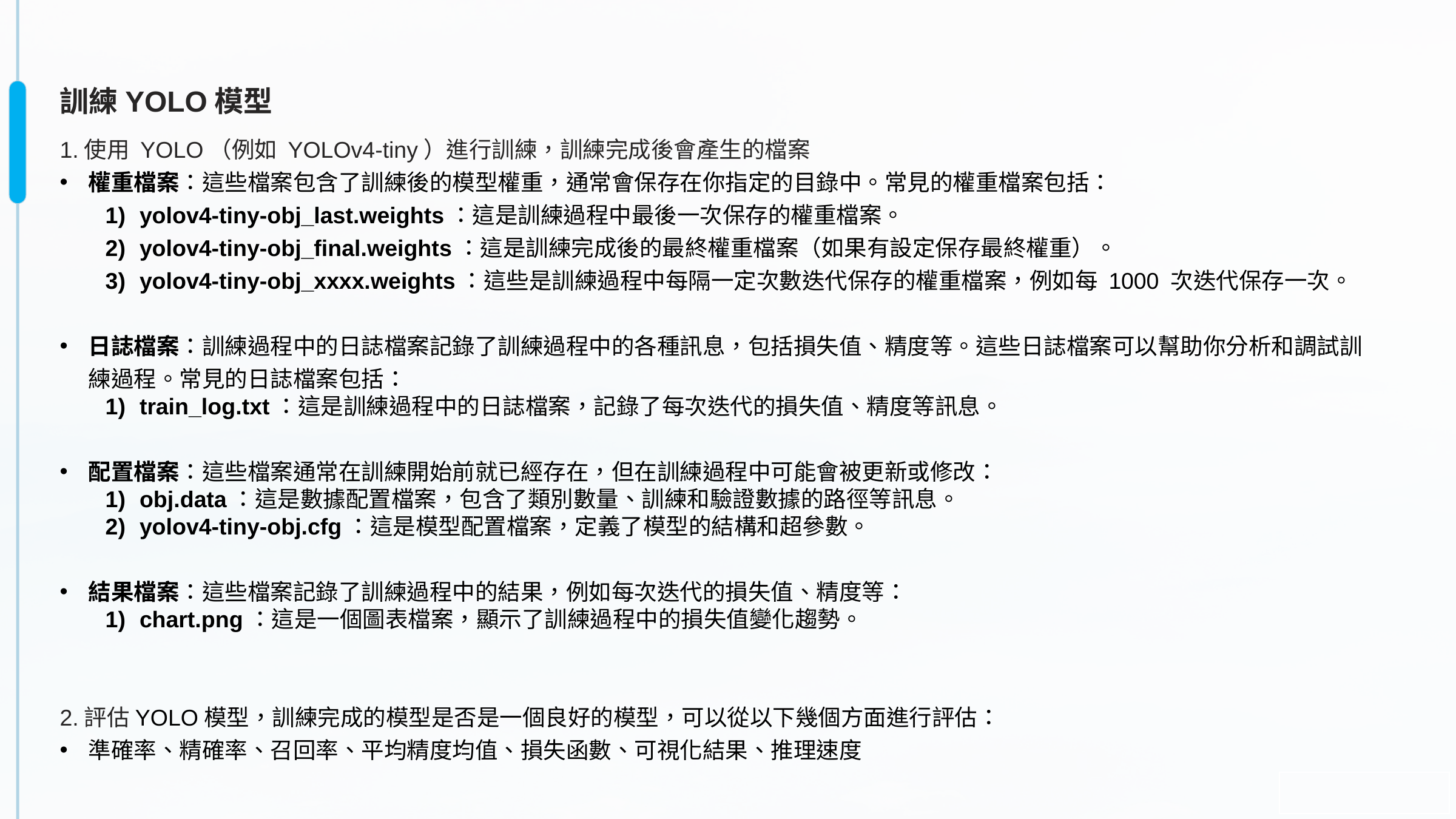

訓練YOLO模型
1.使用 YOLO（例如 YOLOv4-tiny）進行訓練，訓練完成後會產生的檔案
權重檔案：這些檔案包含了訓練後的模型權重，通常會保存在你指定的目錄中。常見的權重檔案包括：
yolov4-tiny-obj_last.weights：這是訓練過程中最後一次保存的權重檔案。
yolov4-tiny-obj_final.weights：這是訓練完成後的最終權重檔案（如果有設定保存最終權重）。
yolov4-tiny-obj_xxxx.weights：這些是訓練過程中每隔一定次數迭代保存的權重檔案，例如每 1000 次迭代保存一次。

日誌檔案：訓練過程中的日誌檔案記錄了訓練過程中的各種訊息，包括損失值、精度等。這些日誌檔案可以幫助你分析和調試訓練過程。常見的日誌檔案包括：
train_log.txt：這是訓練過程中的日誌檔案，記錄了每次迭代的損失值、精度等訊息。

配置檔案：這些檔案通常在訓練開始前就已經存在，但在訓練過程中可能會被更新或修改：
obj.data：這是數據配置檔案，包含了類別數量、訓練和驗證數據的路徑等訊息。
yolov4-tiny-obj.cfg：這是模型配置檔案，定義了模型的結構和超參數。

結果檔案：這些檔案記錄了訓練過程中的結果，例如每次迭代的損失值、精度等：
chart.png：這是一個圖表檔案，顯示了訓練過程中的損失值變化趨勢。

2.評估YOLO模型，訓練完成的模型是否是一個良好的模型，可以從以下幾個方面進行評估：
準確率、精確率、召回率、平均精度均值、損失函數、可視化結果、推理速度